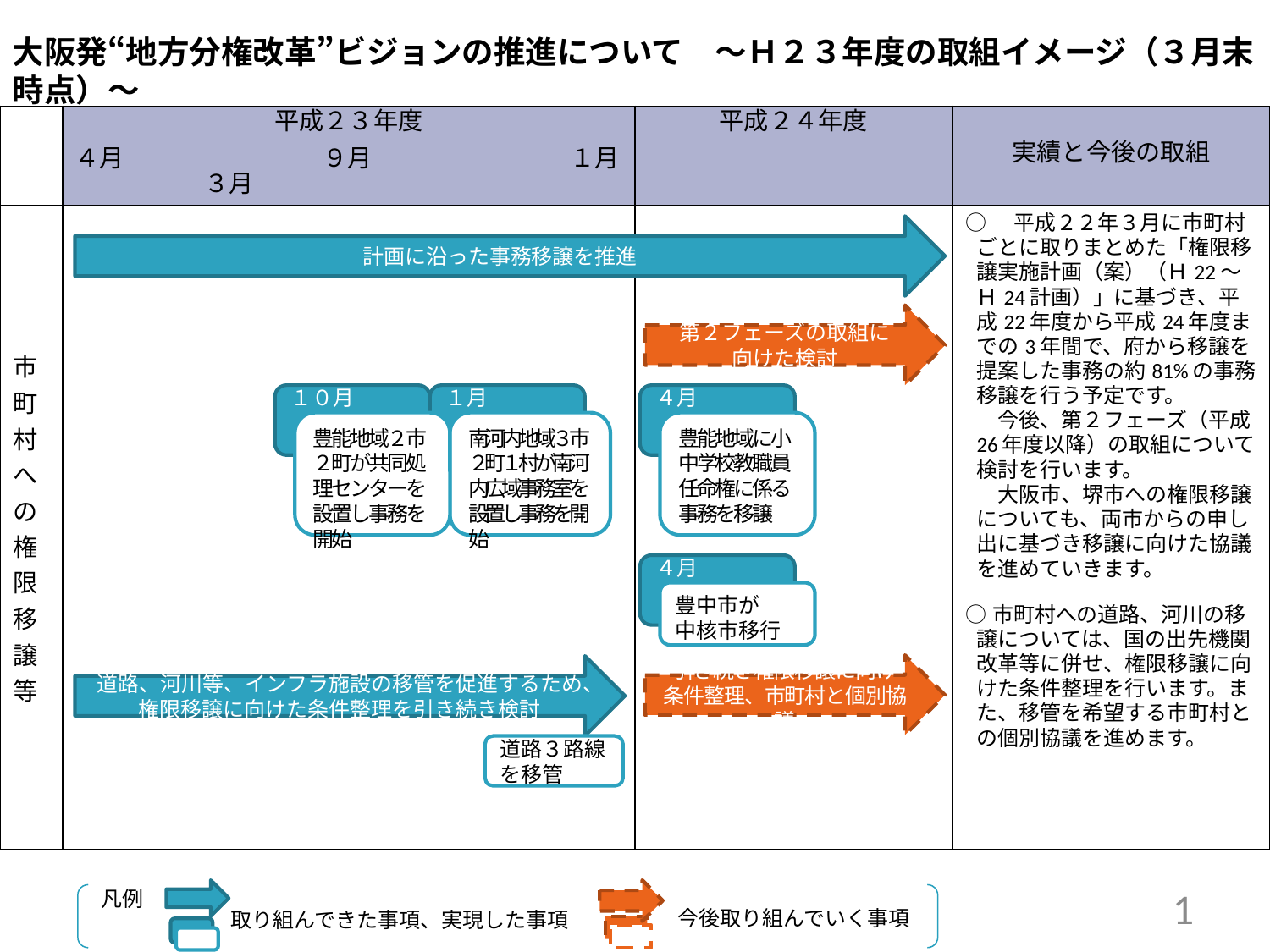

大阪発“地方分権改革”ビジョンの推進について　～Ｈ２３年度の取組イメージ（３月末時点）～
|  | 平成２３年度 | 平成２４年度 | 実績と今後の取組 |
| --- | --- | --- | --- |
|  | ４月　　　　　　　　９月　　　　　　　　１月　　　　　 ３月 |  |  |
| 市町村への権限移譲等 |  |  | ○　平成２２年３月に市町村ごとに取りまとめた「権限移譲実施計画（案）（Ｈ22～Ｈ24計画）」に基づき、平成22年度から平成24年度までの3年間で、府から移譲を提案した事務の約81%の事務移譲を行う予定です。 　今後、第２フェーズ（平成26年度以降）の取組について検討を行います。 　大阪市、堺市への権限移譲についても、両市からの申し出に基づき移譲に向けた協議を進めていきます。 ○市町村への道路、河川の移譲については、国の出先機関改革等に併せ、権限移譲に向けた条件整理を行います。また、移管を希望する市町村との個別協議を進めます。 |
計画に沿った事務移譲を推進
第２フェーズの取組に
向けた検討
１０月
１月
４月
豊能地域２市２町が共同処理センターを設置し事務を開始
南河内地域３市２町１村が南河内広域事務室を設置し事務を開始
豊能地域に小中学校教職員任命権に係る事務を移譲
４月
豊中市が
中核市移行
引き続き権限移譲に向け
条件整理、市町村と個別協議
道路、河川等、インフラ施設の移管を促進するため、
権限移譲に向けた条件整理を引き続き検討
道路３路線を移管
凡例

今後取り組んでいく事項
取り組んできた事項、実現した事項

1